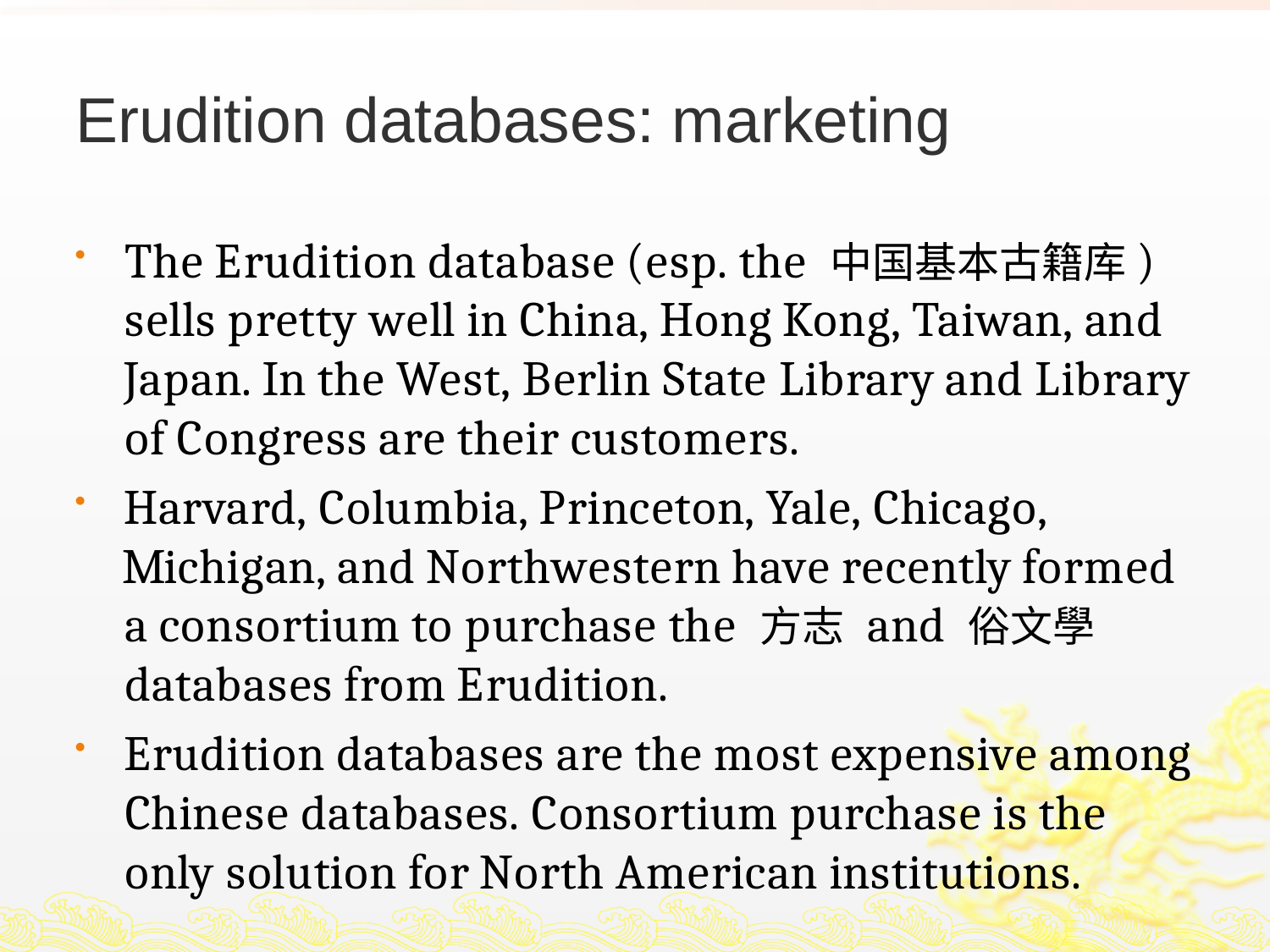

# Erudition databases: marketing
The Erudition database (esp. the 中国基本古籍库) sells pretty well in China, Hong Kong, Taiwan, and Japan. In the West, Berlin State Library and Library of Congress are their customers.
Harvard, Columbia, Princeton, Yale, Chicago, Michigan, and Northwestern have recently formed a consortium to purchase the 方志 and 俗文學 databases from Erudition.
Erudition databases are the most expensive among Chinese databases. Consortium purchase is the only solution for North American institutions.